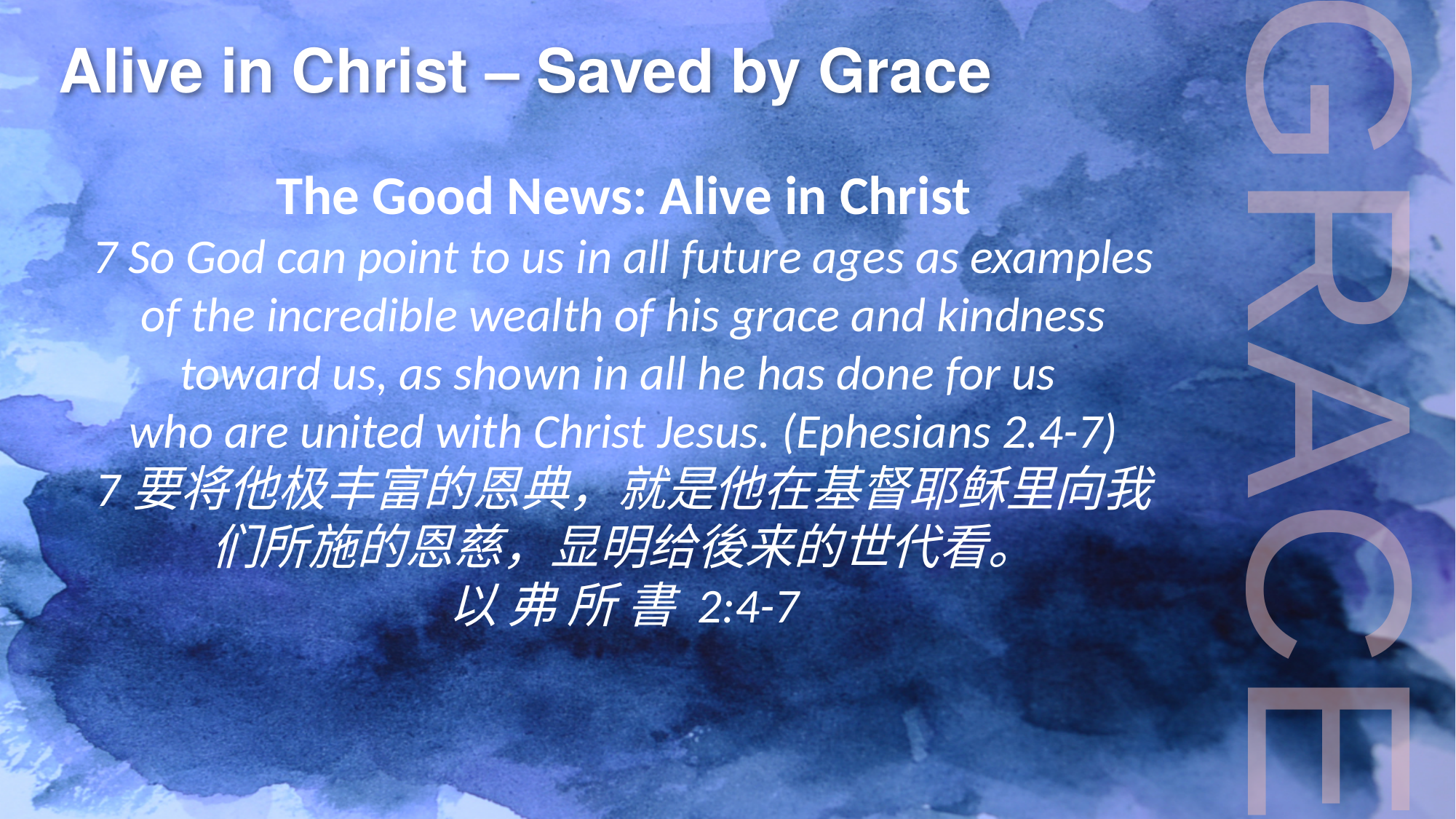

Alive in Christ – Saved by Grace
The Good News: Alive in Christ
7 So God can point to us in all future ages as examples of the incredible wealth of his grace and kindness toward us, as shown in all he has done for us
who are united with Christ Jesus. (Ephesians 2.4-7)
7要将他极丰富的恩典，就是他在基督耶稣里向我们所施的恩慈，显明给後来的世代看。
以 弗 所 書 2:4-7
GRACE